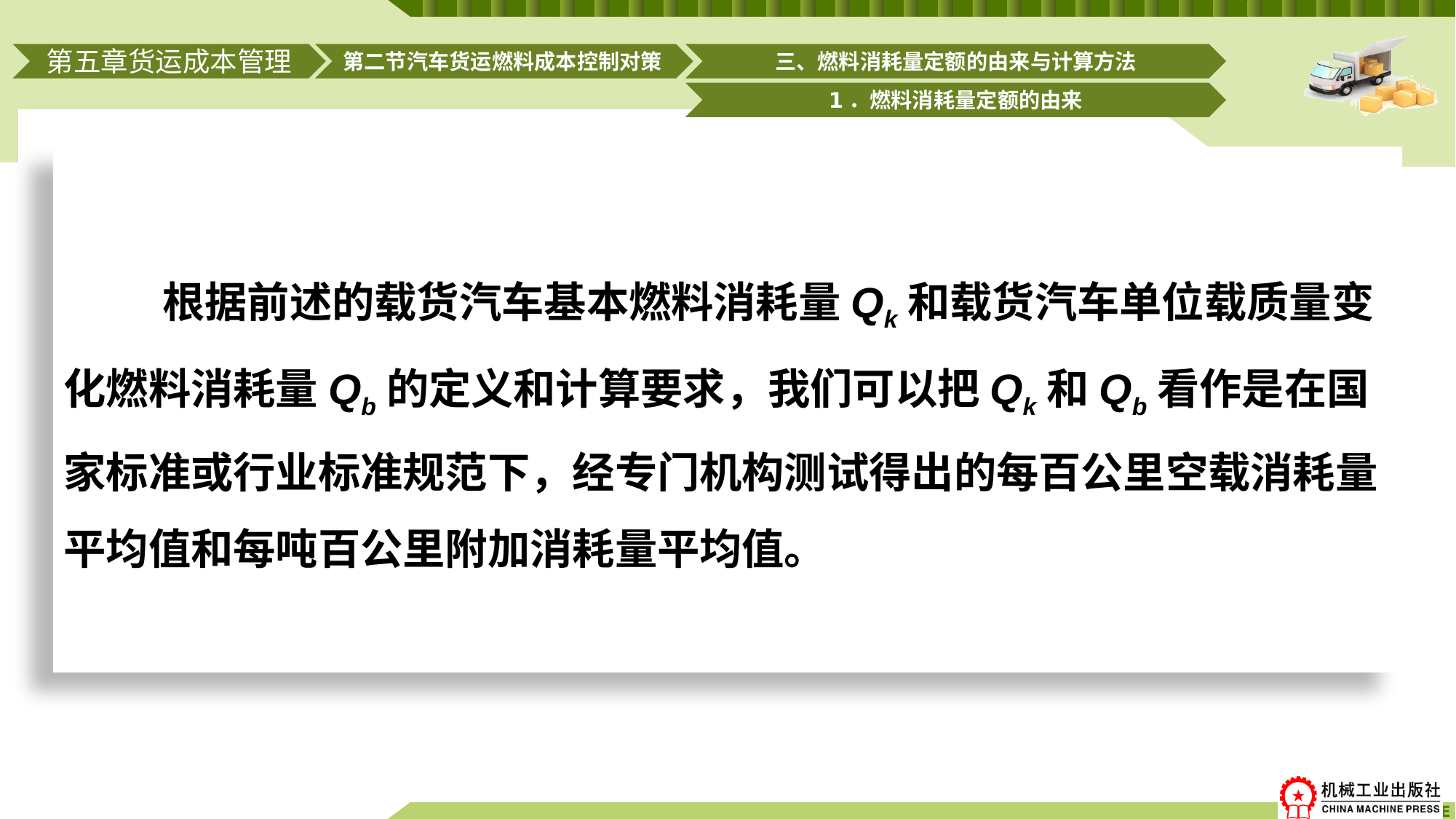

第二节汽车货运燃料成本控制对策
三、燃料消耗量定额的由来与计算方法
第五章货运成本管理
1．燃料消耗量定额的由来
# 根据前述的载货汽车基本燃料消耗量Qk和载货汽车单位载质量变化燃料消耗量Qb的定义和计算要求，我们可以把Qk和Qb看作是在国家标准或行业标准规范下，经专门机构测试得出的每百公里空载消耗量平均值和每吨百公里附加消耗量平均值。